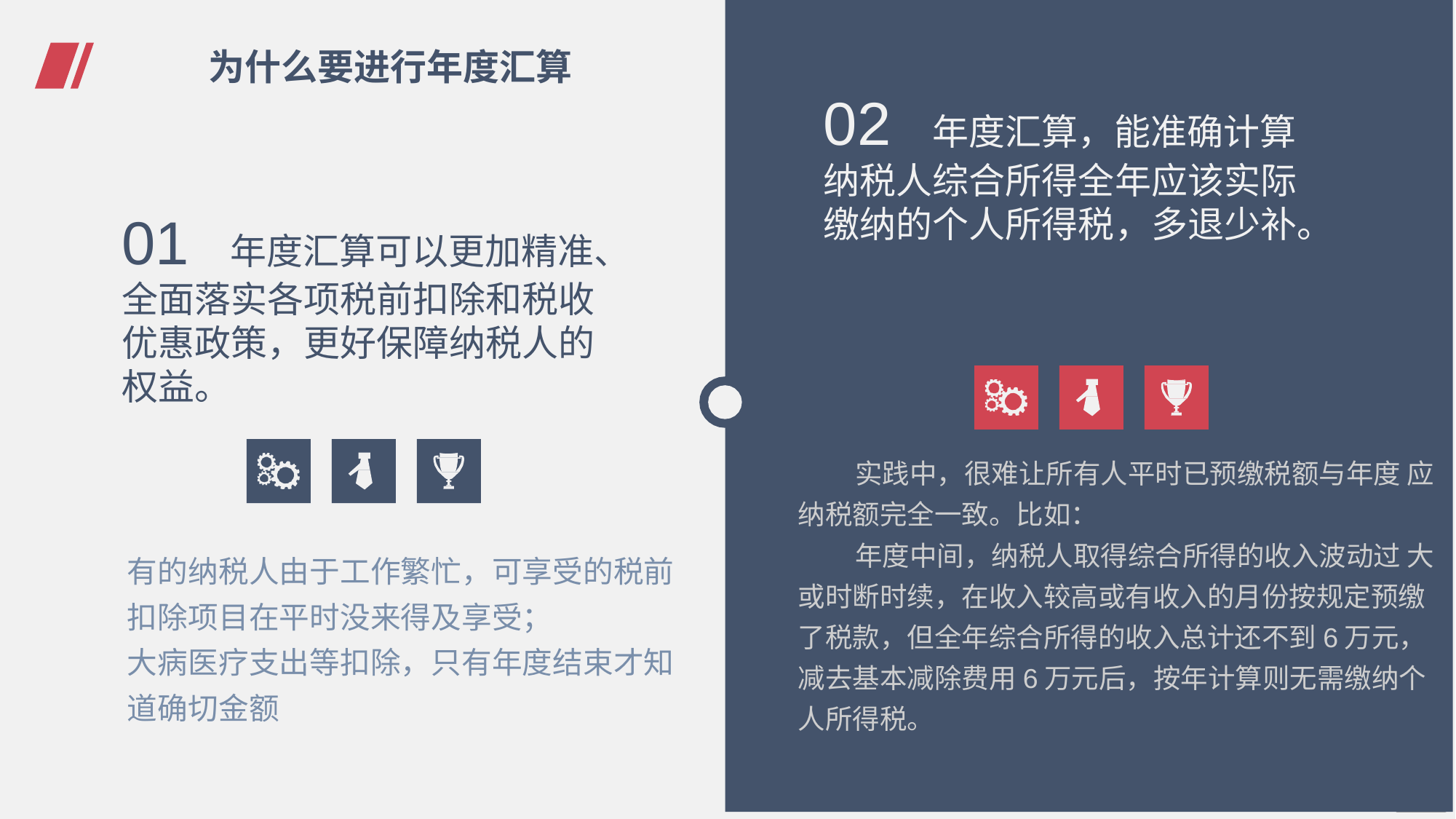

# 为什么要进行年度汇算
02	年度汇算，能准确计算 纳税人综合所得全年应该实际 缴纳的个人所得税，多退少补。
01	年度汇算可以更加精准、 全面落实各项税前扣除和税收 优惠政策，更好保障纳税人的 权益。

实践中，很难让所有人平时已预缴税额与年度 应纳税额完全一致。比如：
年度中间，纳税人取得综合所得的收入波动过 大或时断时续，在收入较高或有收入的月份按规定预缴了税款，但全年综合所得的收入总计还不到6万元，减去基本减除费用6万元后，按年计算则无需缴纳个 人所得税。

有的纳税人由于工作繁忙，可享受的税前
扣除项目在平时没来得及享受；
大病医疗支出等扣除，只有年度结束才知 道确切金额

7